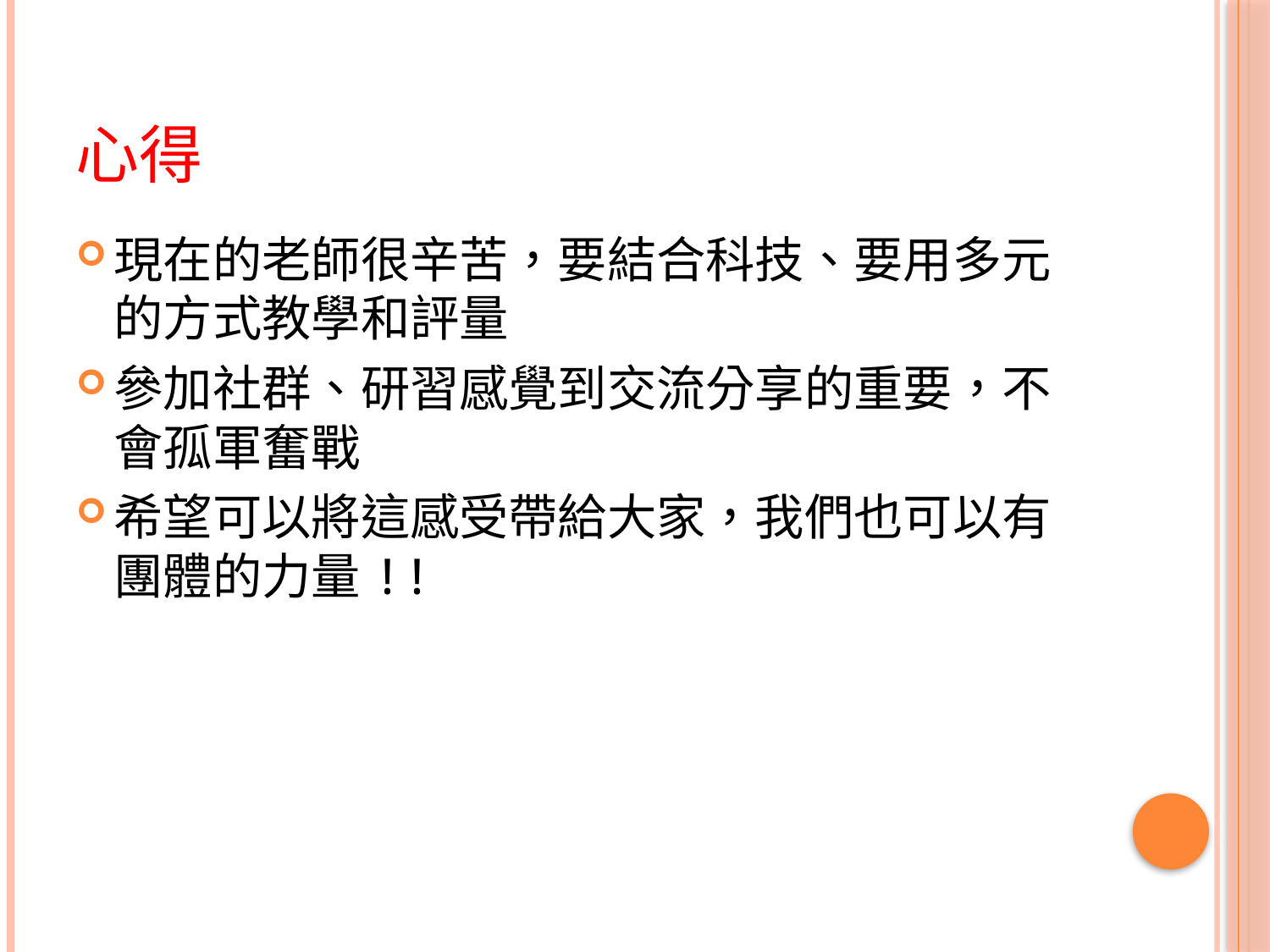

# 心得
現在的老師很辛苦，要結合科技、要用多元的方式教學和評量
參加社群、研習感覺到交流分享的重要，不會孤軍奮戰
希望可以將這感受帶給大家，我們也可以有團體的力量!!